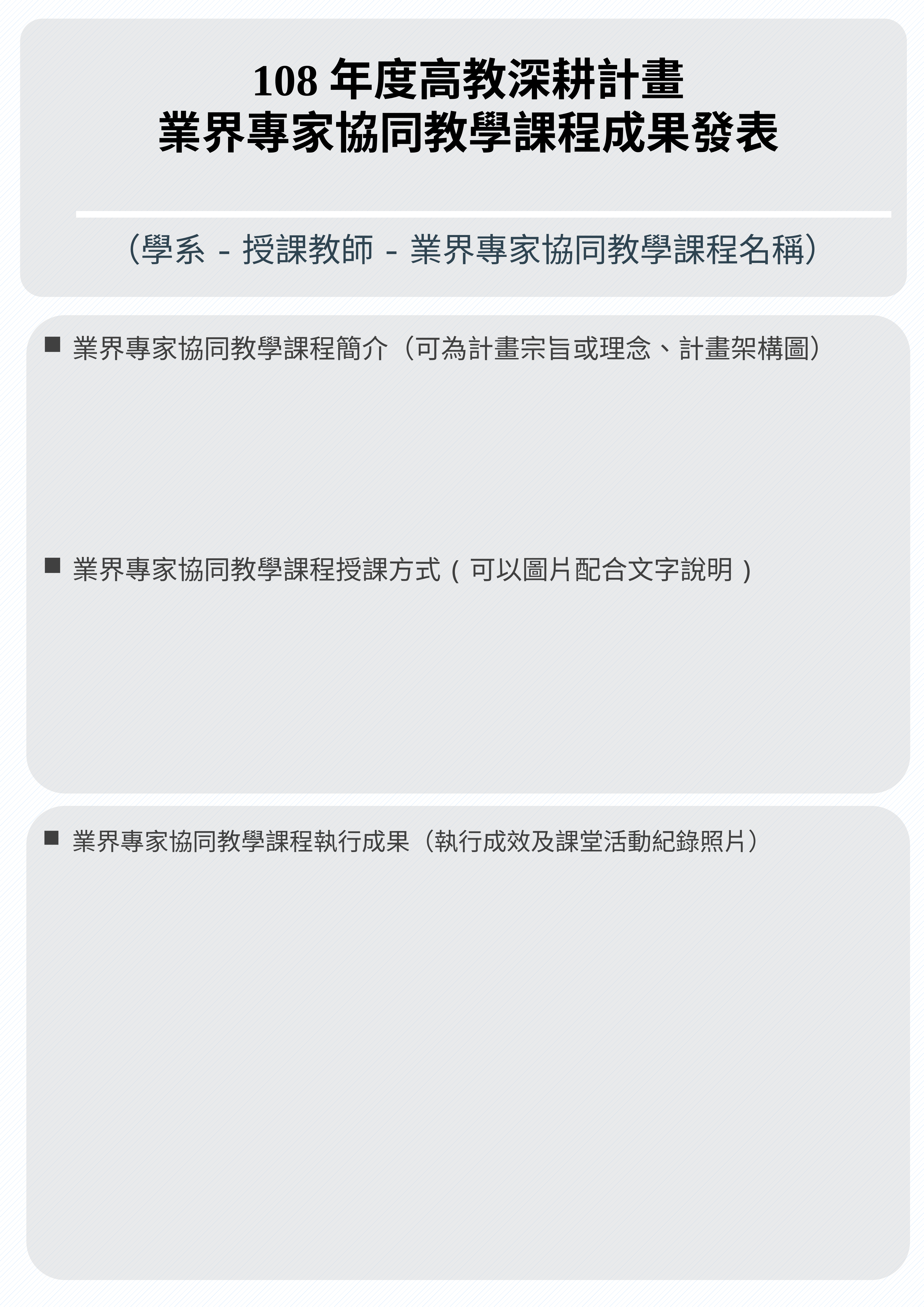

108年度高教深耕計畫
業界專家協同教學課程成果發表
 （學系-授課教師-業界專家協同教學課程名稱）

業界專家協同教學課程簡介（可為計畫宗旨或理念、計畫架構圖）

業界專家協同教學課程授課方式(可以圖片配合文字說明)

業界專家協同教學課程執行成果（執行成效及課堂活動紀錄照片）